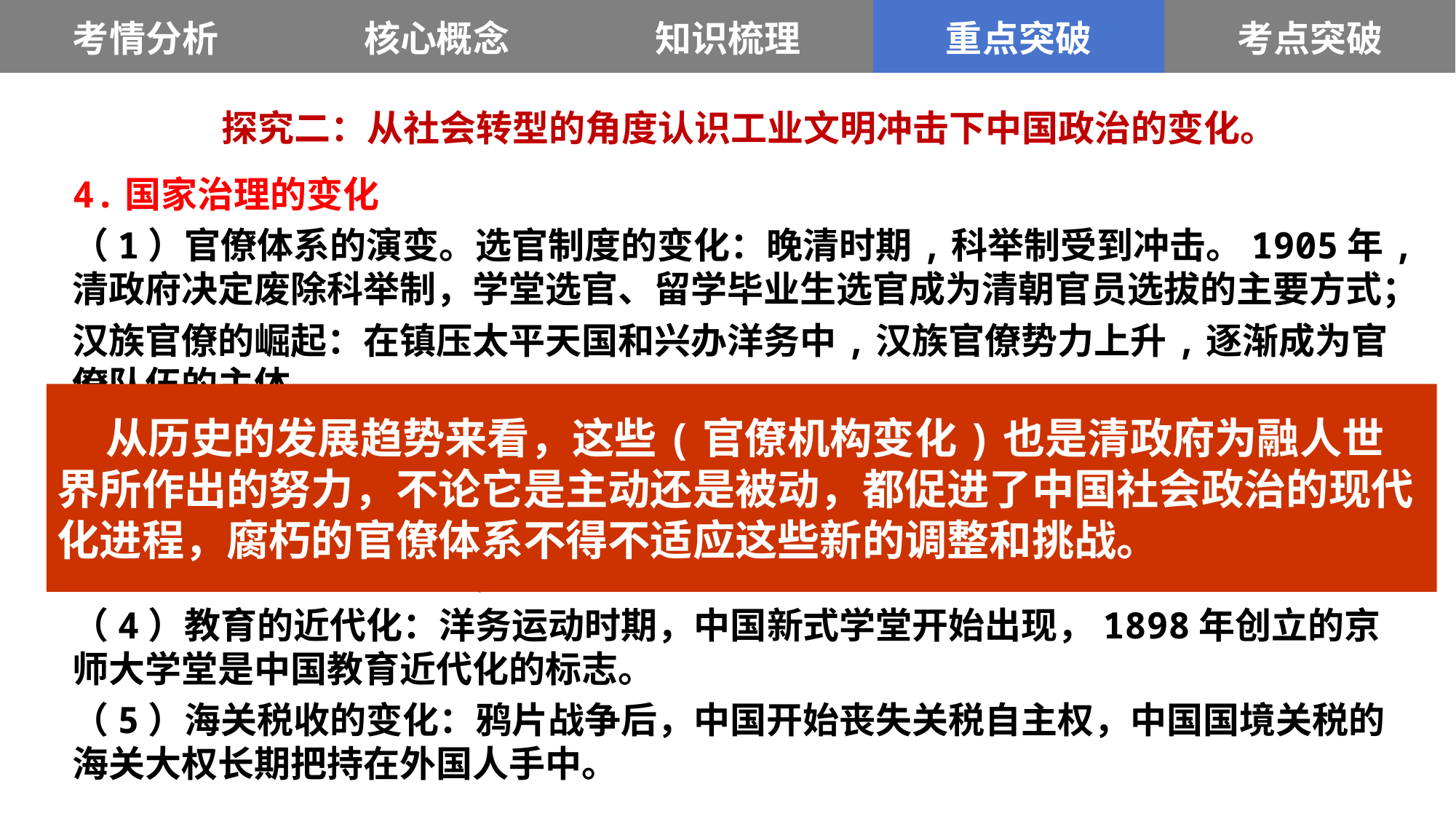

| 考情分析 | 核心概念 | 知识梳理 | 重点突破 | 考点突破 |
| --- | --- | --- | --- | --- |
探究二：从社会转型的角度认识工业文明冲击下中国政治的变化。
4.国家治理的变化
（1）官僚体系的演变。选官制度的变化：晚清时期,科举制受到冲击。1905年,清政府决定废除科举制，学堂选官、留学毕业生选官成为清朝官员选拔的主要方式；
汉族官僚的崛起：在镇压太平天国和兴办洋务中,汉族官僚势力上升,逐渐成为官僚队伍的主体。
（2）外交近代化。从“天朝上国”的朝贡外交向近代外交转变，设立了总理衙门、外务部等机构，开始按照国际惯例处理外交事务。
（3）法律的近代化和国际法意识的增强。晚清政府在与西方打交道的过程中，逐渐具有初步的国际法意识，能学习并利用国际法。
（4）教育的近代化：洋务运动时期，中国新式学堂开始出现，1898年创立的京师大学堂是中国教育近代化的标志。
（5）海关税收的变化：鸦片战争后，中国开始丧失关税自主权，中国国境关税的海关大权长期把持在外国人手中。
    从历史的发展趋势来看，这些(官僚机构变化)也是清政府为融人世界所作出的努力，不论它是主动还是被动，都促进了中国社会政治的现代化进程，腐朽的官僚体系不得不适应这些新的调整和挑战。